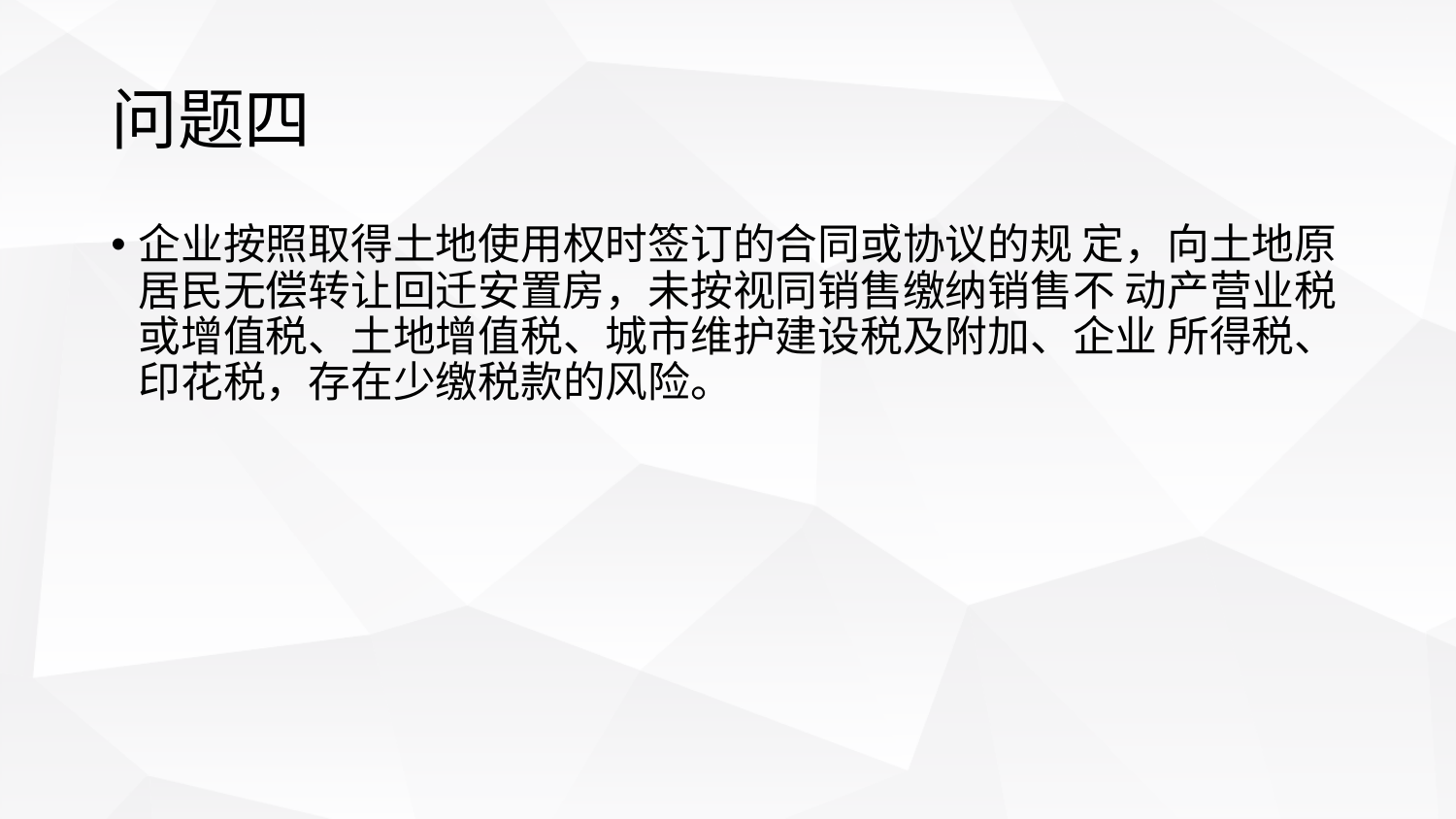

# 问题四
企业按照取得土地使用权时签订的合同或协议的规 定，向土地原居民无偿转让回迁安置房，未按视同销售缴纳销售不 动产营业税或增值税、土地增值税、城市维护建设税及附加、企业 所得税、印花税，存在少缴税款的风险。

52